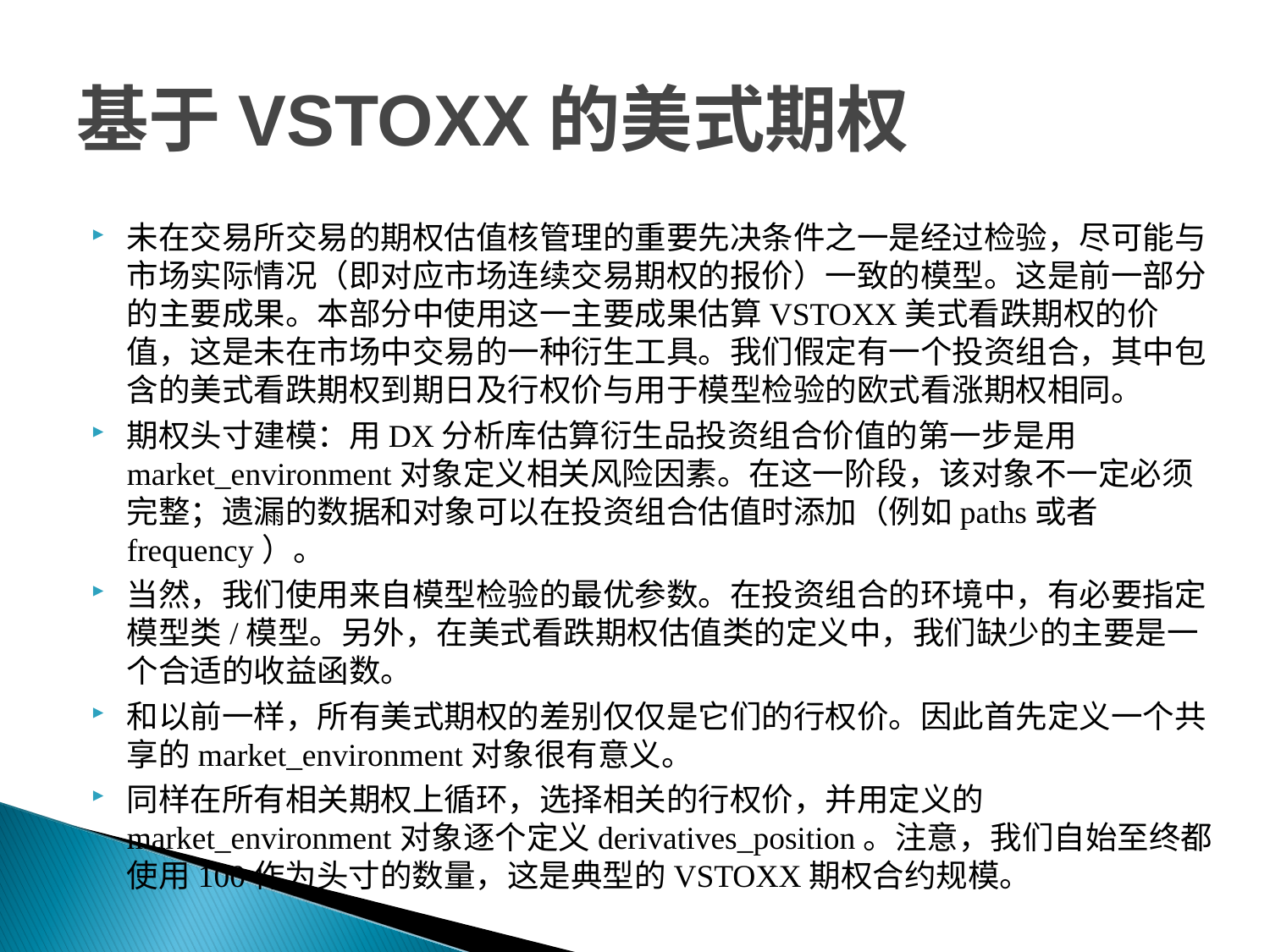

# 基于VSTOXX的美式期权
未在交易所交易的期权估值核管理的重要先决条件之一是经过检验，尽可能与市场实际情况（即对应市场连续交易期权的报价）一致的模型。这是前一部分的主要成果。本部分中使用这一主要成果估算VSTOXX美式看跌期权的价值，这是未在市场中交易的一种衍生工具。我们假定有一个投资组合，其中包含的美式看跌期权到期日及行权价与用于模型检验的欧式看涨期权相同。
期权头寸建模：用DX分析库估算衍生品投资组合价值的第一步是用market_environment对象定义相关风险因素。在这一阶段，该对象不一定必须完整；遗漏的数据和对象可以在投资组合估值时添加（例如paths或者frequency）。
当然，我们使用来自模型检验的最优参数。在投资组合的环境中，有必要指定模型类/模型。另外，在美式看跌期权估值类的定义中，我们缺少的主要是一个合适的收益函数。
和以前一样，所有美式期权的差别仅仅是它们的行权价。因此首先定义一个共享的market_environment对象很有意义。
同样在所有相关期权上循环，选择相关的行权价，并用定义的market_environment对象逐个定义derivatives_position。注意，我们自始至终都使用100作为头寸的数量，这是典型的VSTOXX期权合约规模。